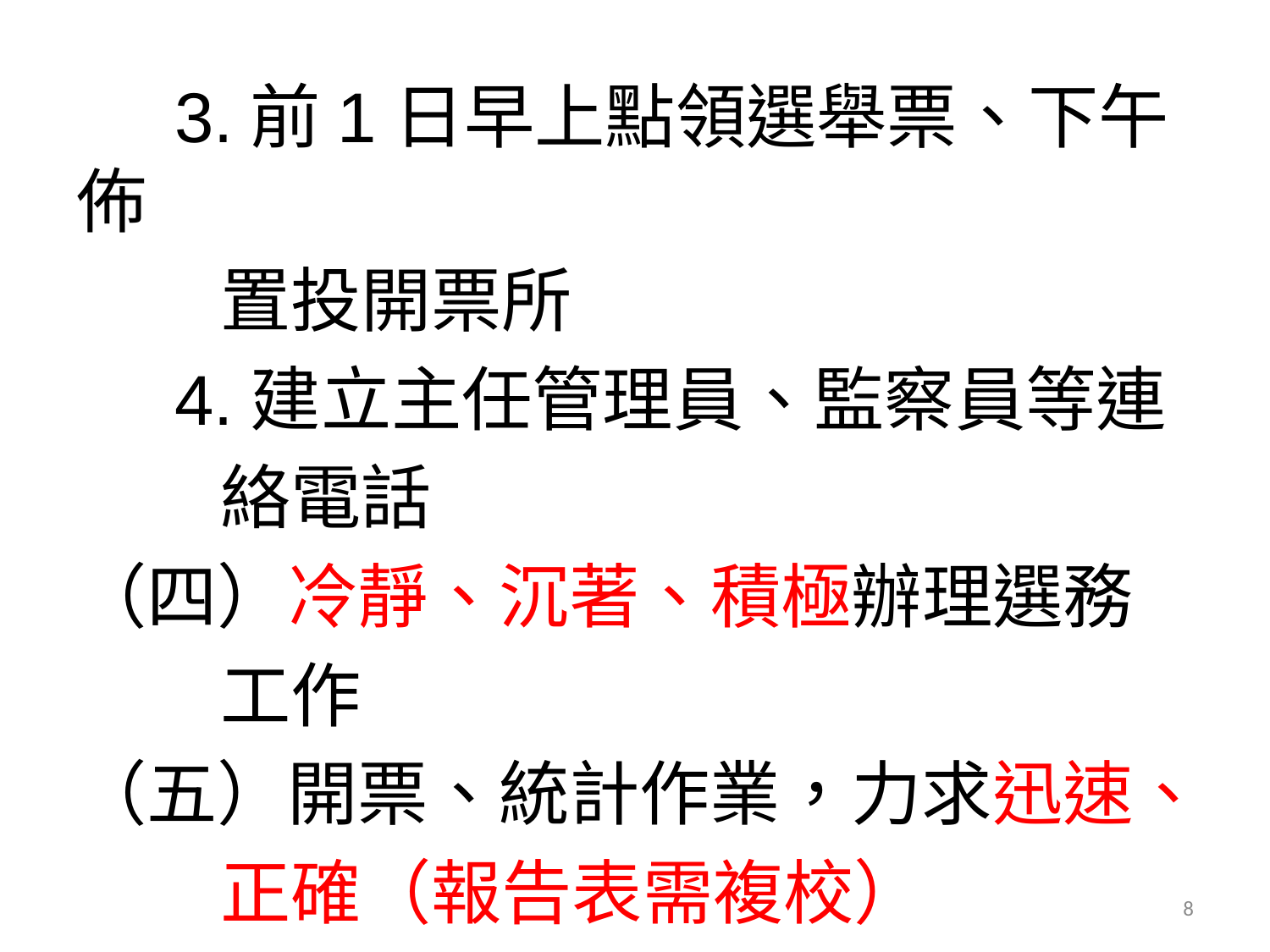

3.前1日早上點領選舉票、下午佈
        置投開票所
     4.建立主任管理員、監察員等連
        絡電話
（四）冷靜、沉著、積極辦理選務
        工作
（五）開票、統計作業，力求迅速、
        正確（報告表需複校）

8